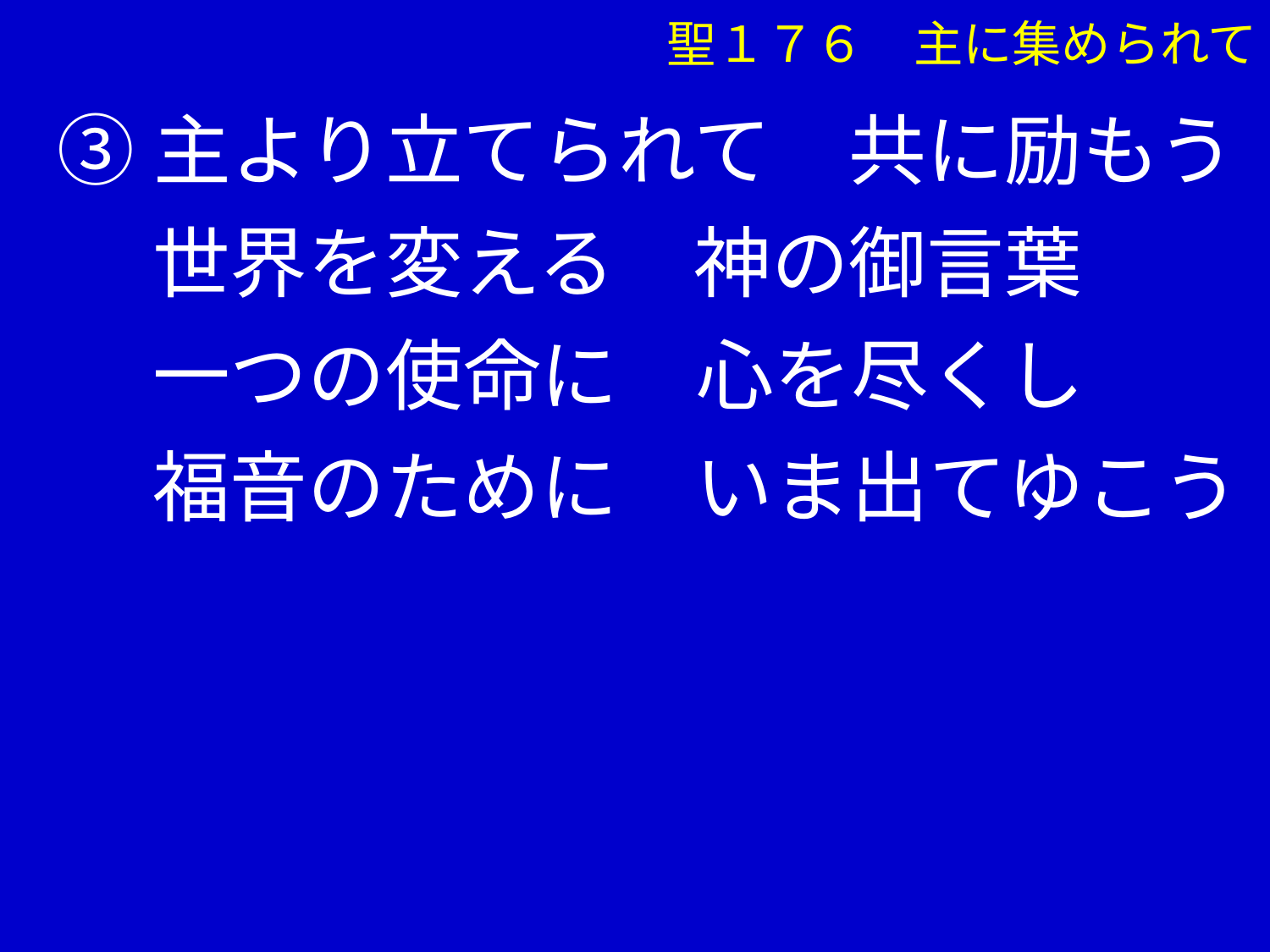

聖１７６　主に集められて
③主より立てられて　共に励もう
　 世界を変える　神の御言葉
　 一つの使命に　心を尽くし
　 福音のために　いま出てゆこう